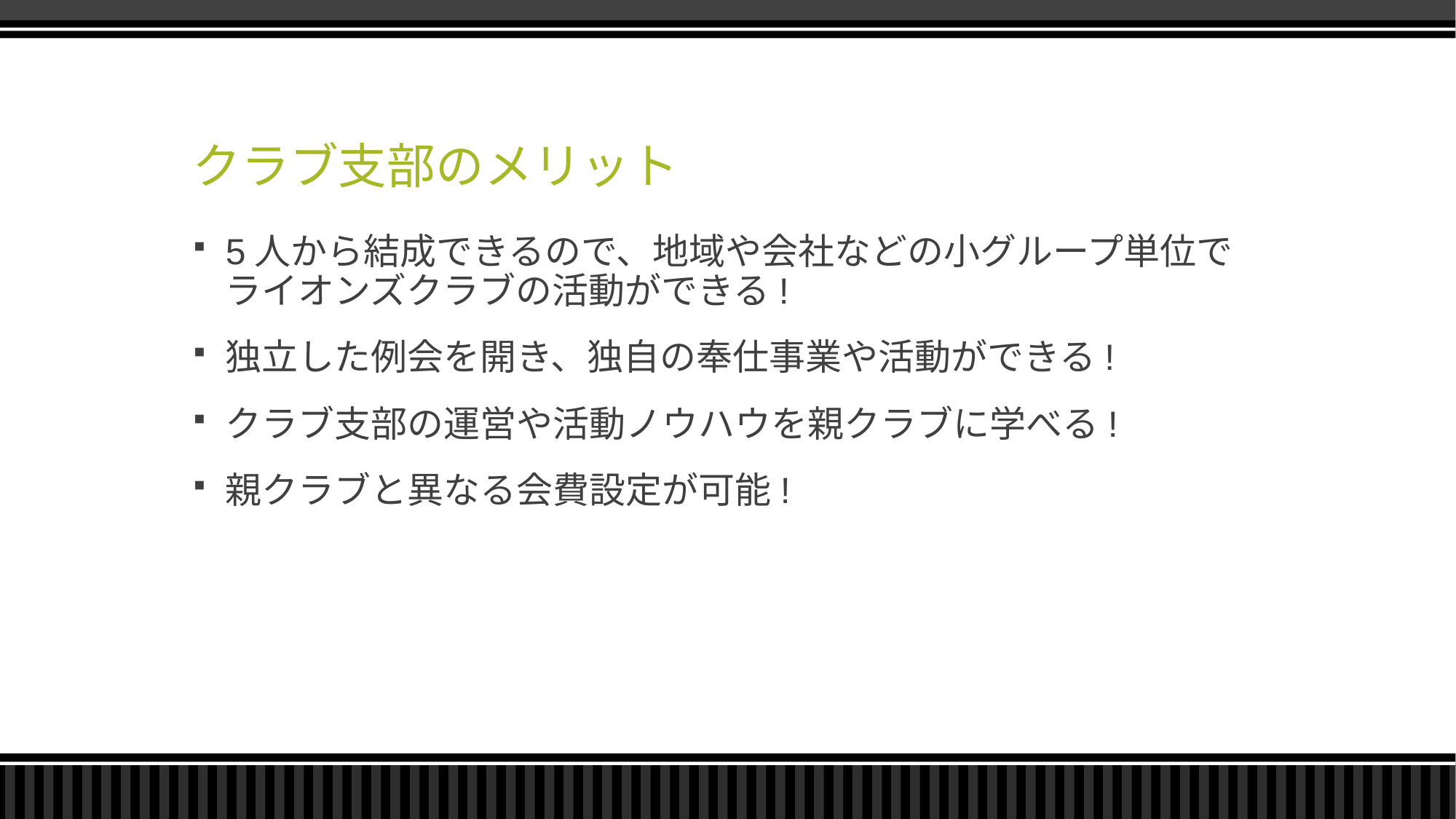

# クラブ支部のメリット
5人から結成できるので、地域や会社などの小グループ単位でライオンズクラブの活動ができる!
独立した例会を開き、独自の奉仕事業や活動ができる!
クラブ支部の運営や活動ノウハウを親クラブに学べる!
親クラブと異なる会費設定が可能!